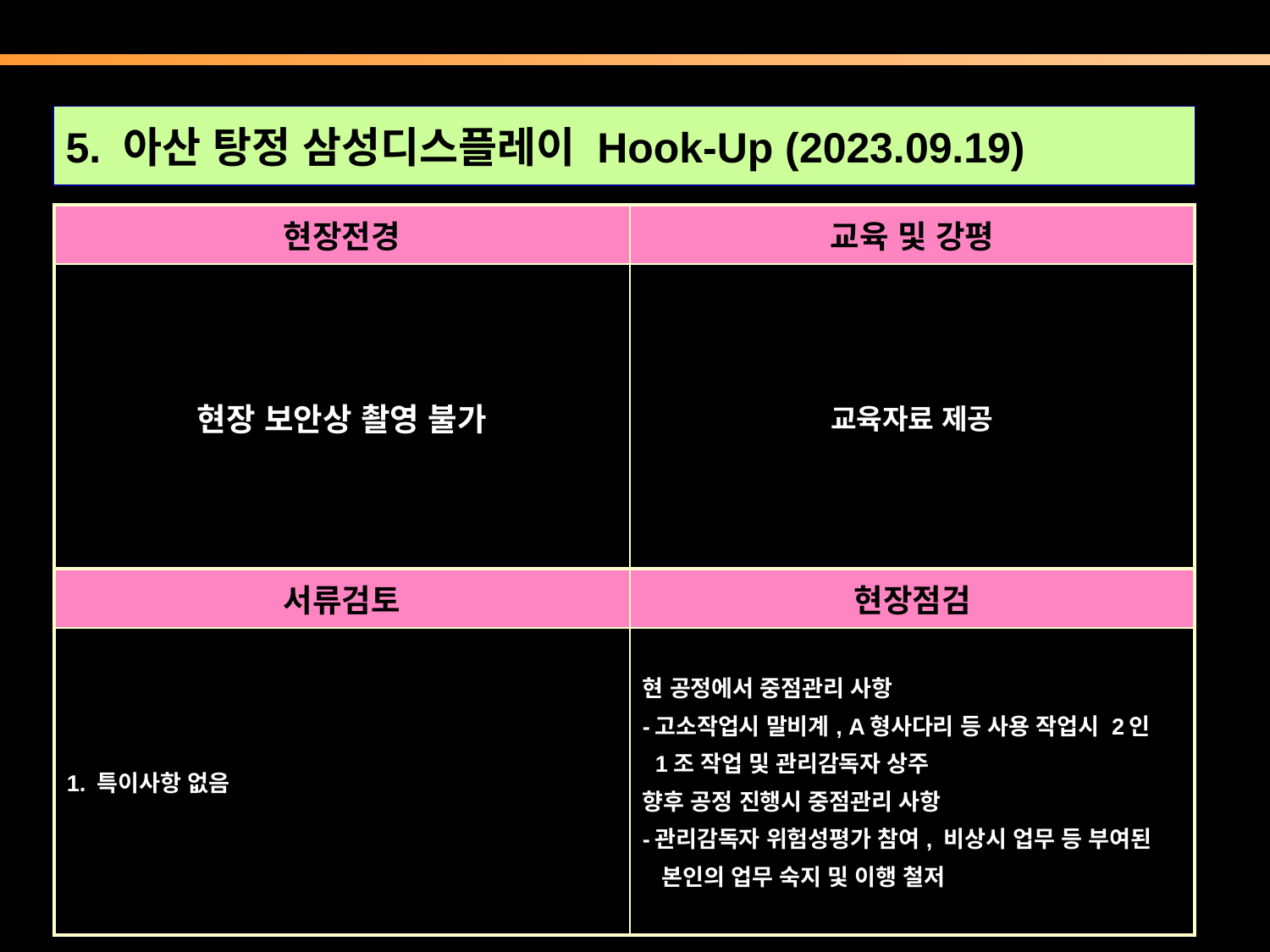

5. 아산 탕정 삼성디스플레이 Hook-Up (2023.09.19)
| 현장전경 | 교육 및 강평 |
| --- | --- |
| 현장 보안상 촬영 불가 | 교육자료 제공 |
| 서류검토 | 현장점검 |
| --- | --- |
| 1. 특이사항 없음 | 현 공정에서 중점관리 사항 -고소작업시 말비계, A형사다리 등 사용 작업시 2인 1조 작업 및 관리감독자 상주 향후 공정 진행시 중점관리 사항 -관리감독자 위험성평가 참여, 비상시 업무 등 부여된 본인의 업무 숙지 및 이행 철저 |